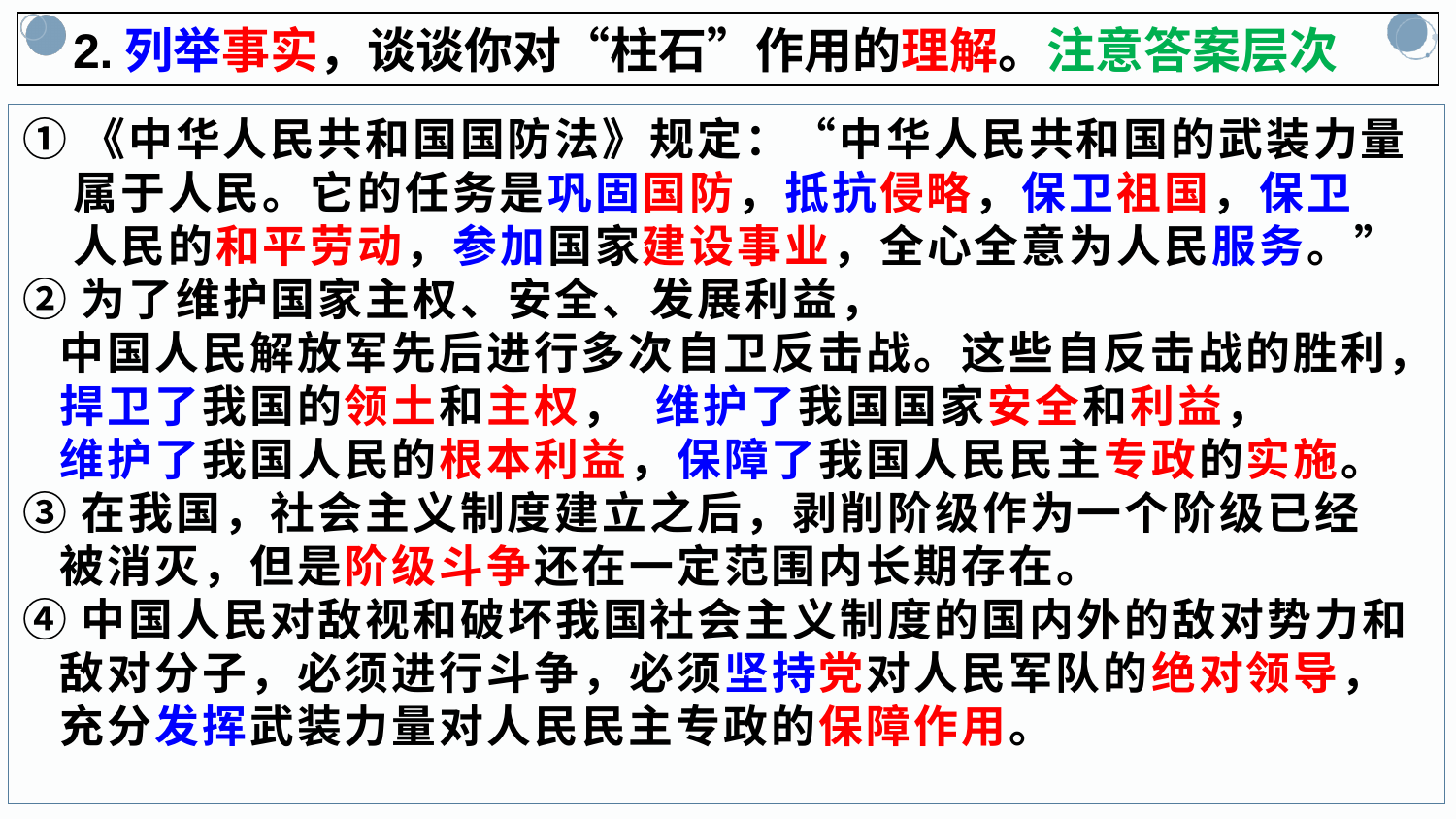

2.列举事实，谈谈你对“柱石”作用的理解。注意答案层次
①《中华人民共和国国防法》规定：“中华人民共和国的武装力量
   属于人民。它的任务是巩固国防，抵抗侵略，保卫祖国，保卫
   人民的和平劳动，参加国家建设事业，全心全意为人民服务。”
②为了维护国家主权、安全、发展利益，
  中国人民解放军先后进行多次自卫反击战。这些自反击战的胜利，
  捍卫了我国的领土和主权，  维护了我国国家安全和利益，
  维护了我国人民的根本利益，保障了我国人民民主专政的实施。
③在我国，社会主义制度建立之后，剥削阶级作为一个阶级已经
  被消灭，但是阶级斗争还在一定范围内长期存在。
④中国人民对敌视和破坏我国社会主义制度的国内外的敌对势力和
  敌对分子，必须进行斗争，必须坚持党对人民军队的绝对领导，
  充分发挥武装力量对人民民主专政的保障作用。